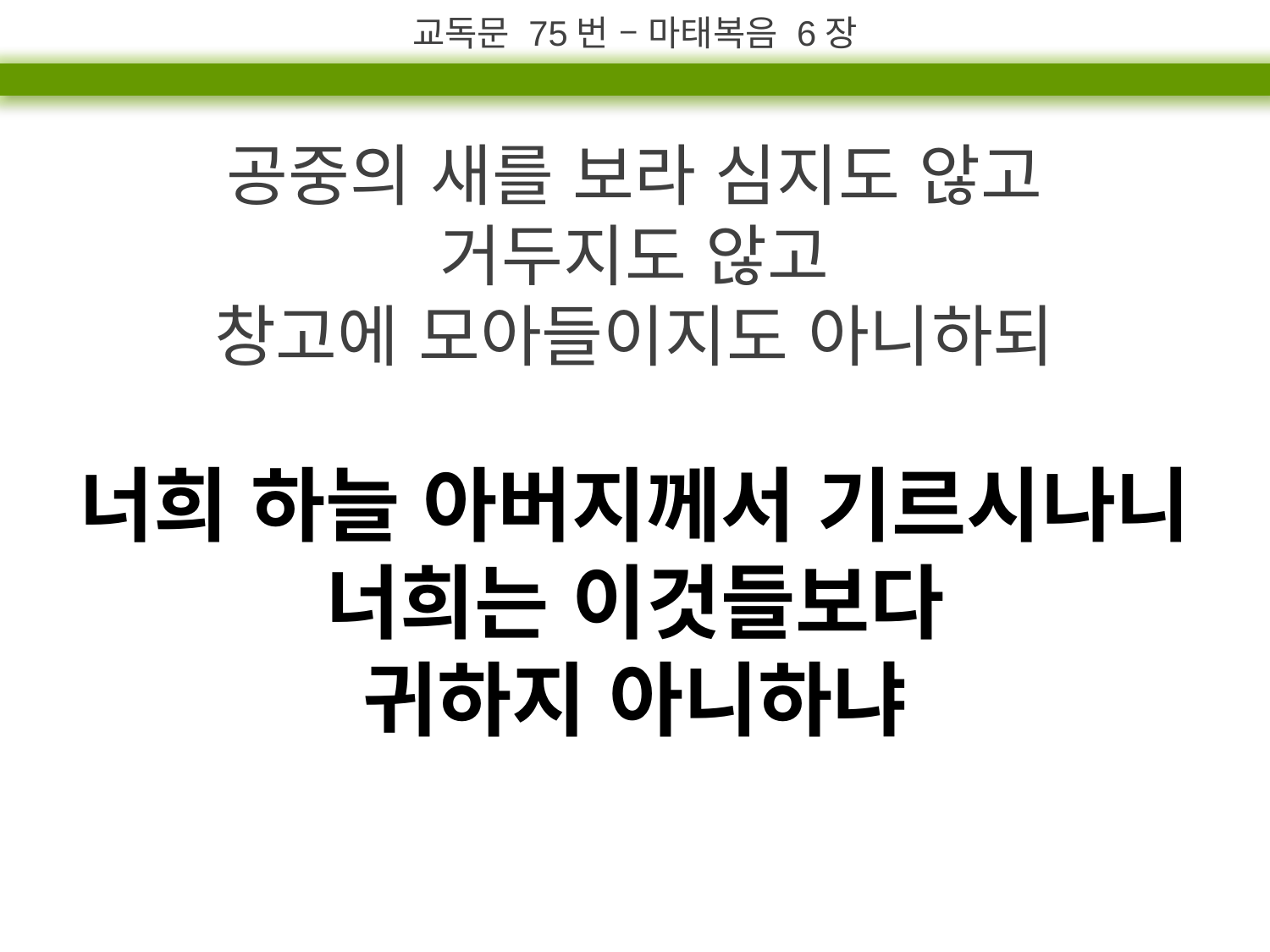

교독문 75번 – 마태복음 6장

공중의 새를 보라 심지도 않고
거두지도 않고
창고에 모아들이지도 아니하되
너희 하늘 아버지께서 기르시나니
너희는 이것들보다
귀하지 아니하냐